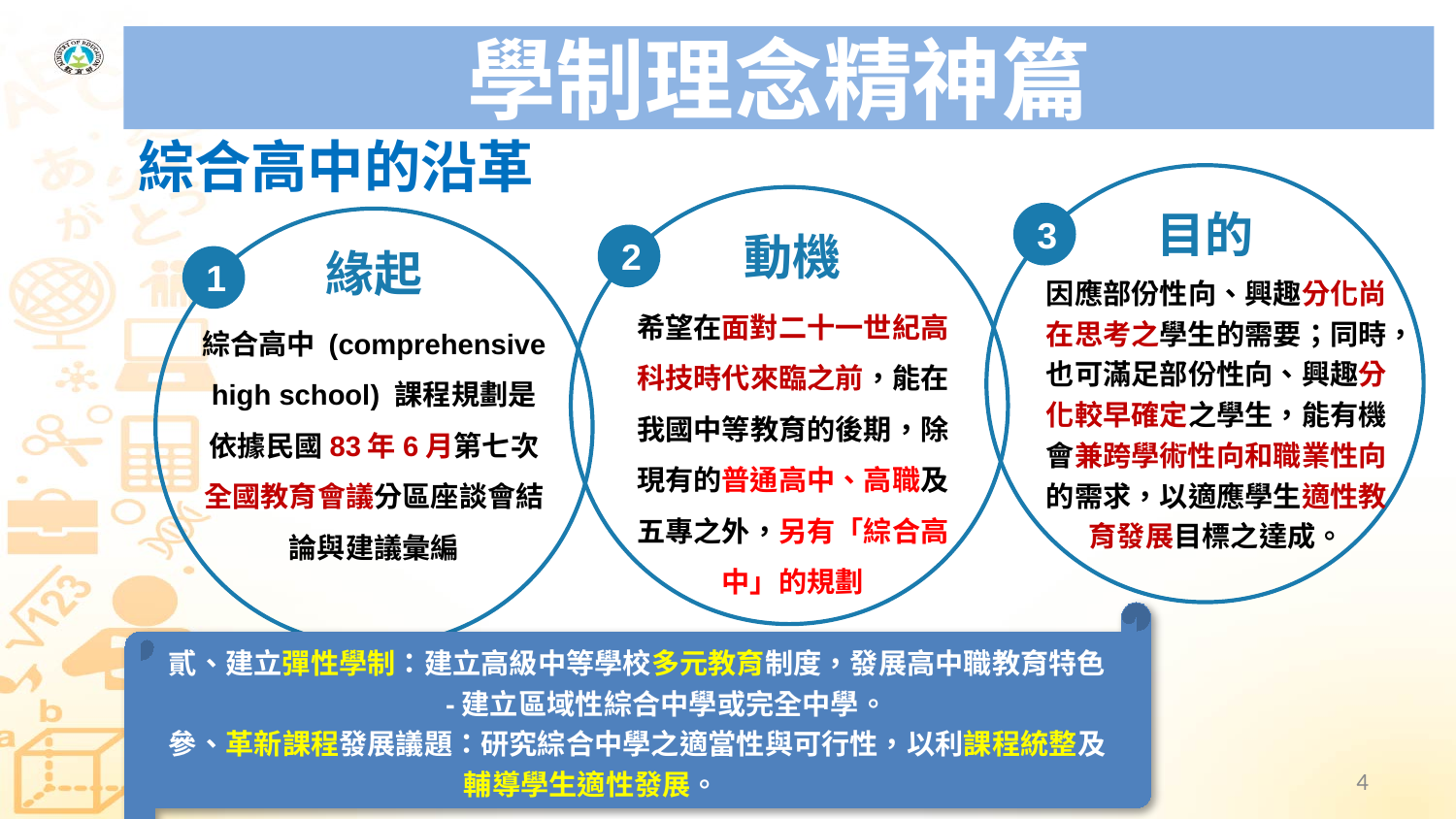

# 學制理念精神篇
綜合高中的沿革

目的
3

動機
2
緣起
1
因應部份性向、興趣分化尚在思考之學生的需要；同時，也可滿足部份性向、興趣分化較早確定之學生，能有機會兼跨學術性向和職業性向的需求，以適應學生適性教育發展目標之達成。
希望在面對二十一世紀高科技時代來臨之前，能在我國中等教育的後期，除現有的普通高中、高職及五專之外，另有「綜合高中」的規劃
綜合高中 (comprehensive high school) 課程規劃是依據民國83年6月第七次全國教育會議分區座談會結論與建議彙編
貳、建立彈性學制：建立高級中等學校多元教育制度，發展高中職教育特色
                                   -建立區域性綜合中學或完全中學。
參、革新課程發展議題：研究綜合中學之適當性與可行性，以利課程統整及
                                            輔導學生適性發展。
4